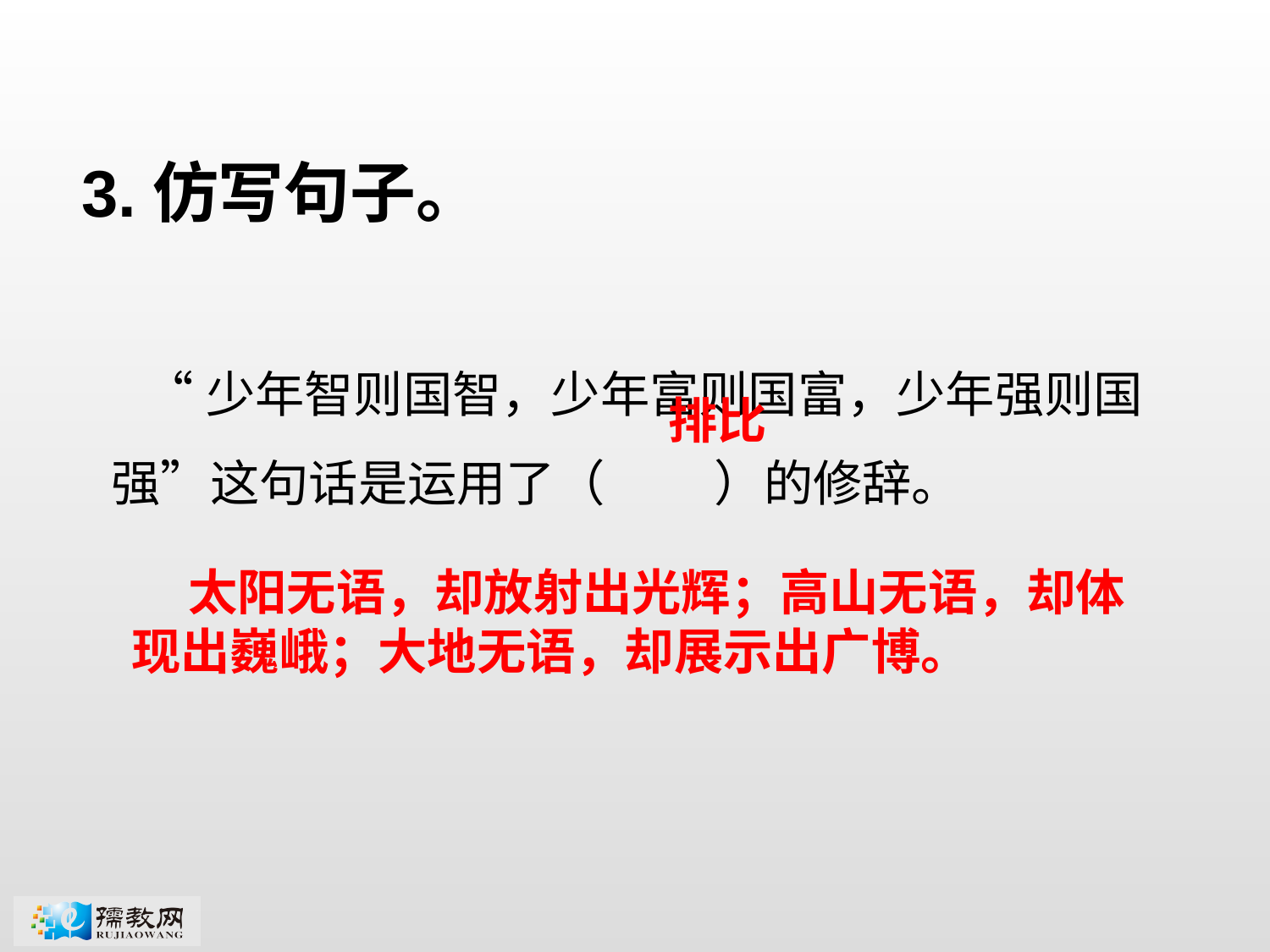

3.仿写句子。
   “少年智则国智，少年富则国富，少年强则国强”这句话是运用了（　 　）的修辞。
排比
    太阳无语，却放射出光辉；高山无语，却体现出巍峨；大地无语，却展示出广博。